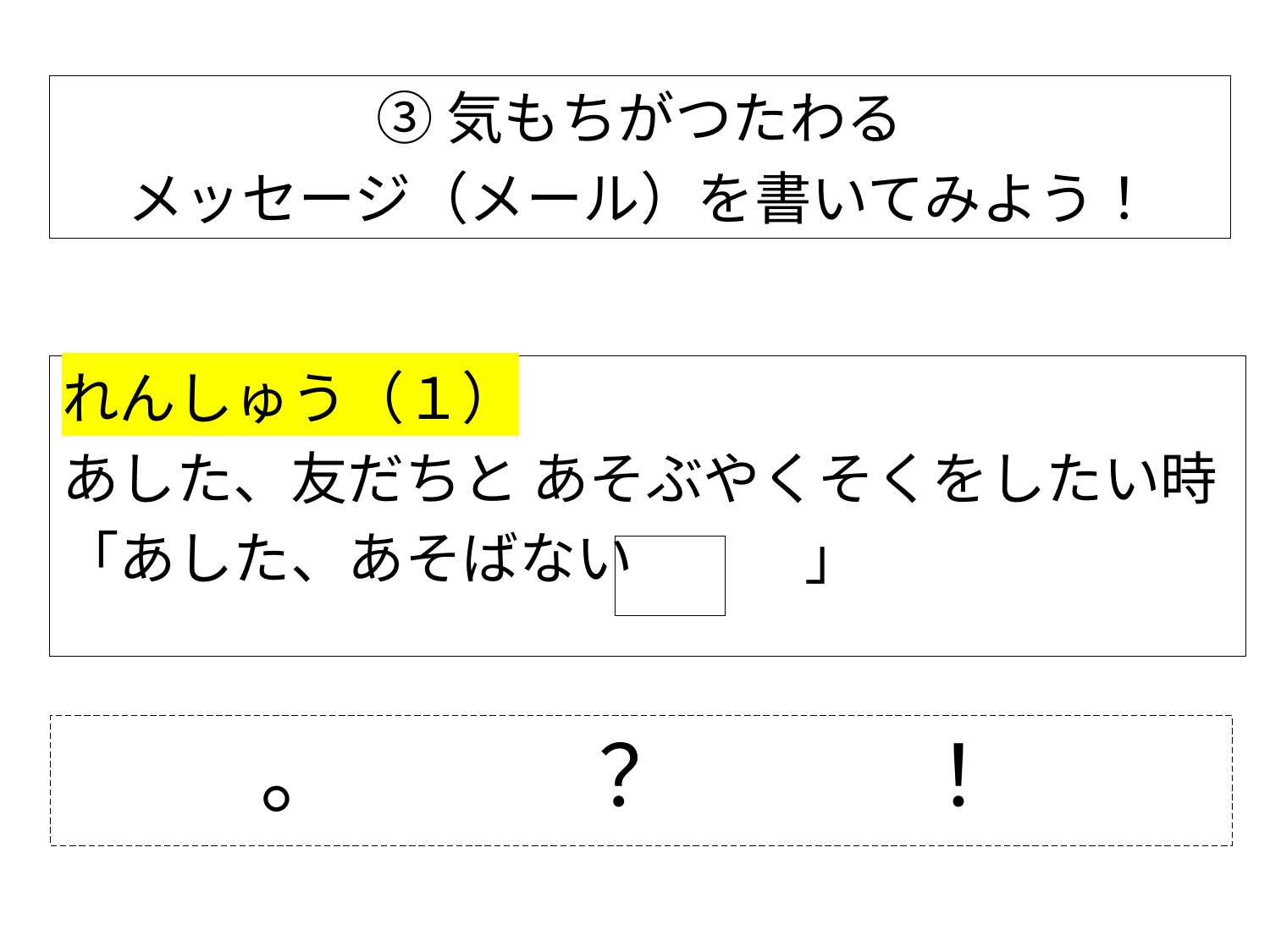

③気もちがつたわる
メッセージ（メール）を書いてみよう！
れんしゅう（１）
あした、友だちと あそぶやくそくをしたい時
「あした、あそばない　　　」

。　　　？　　　！